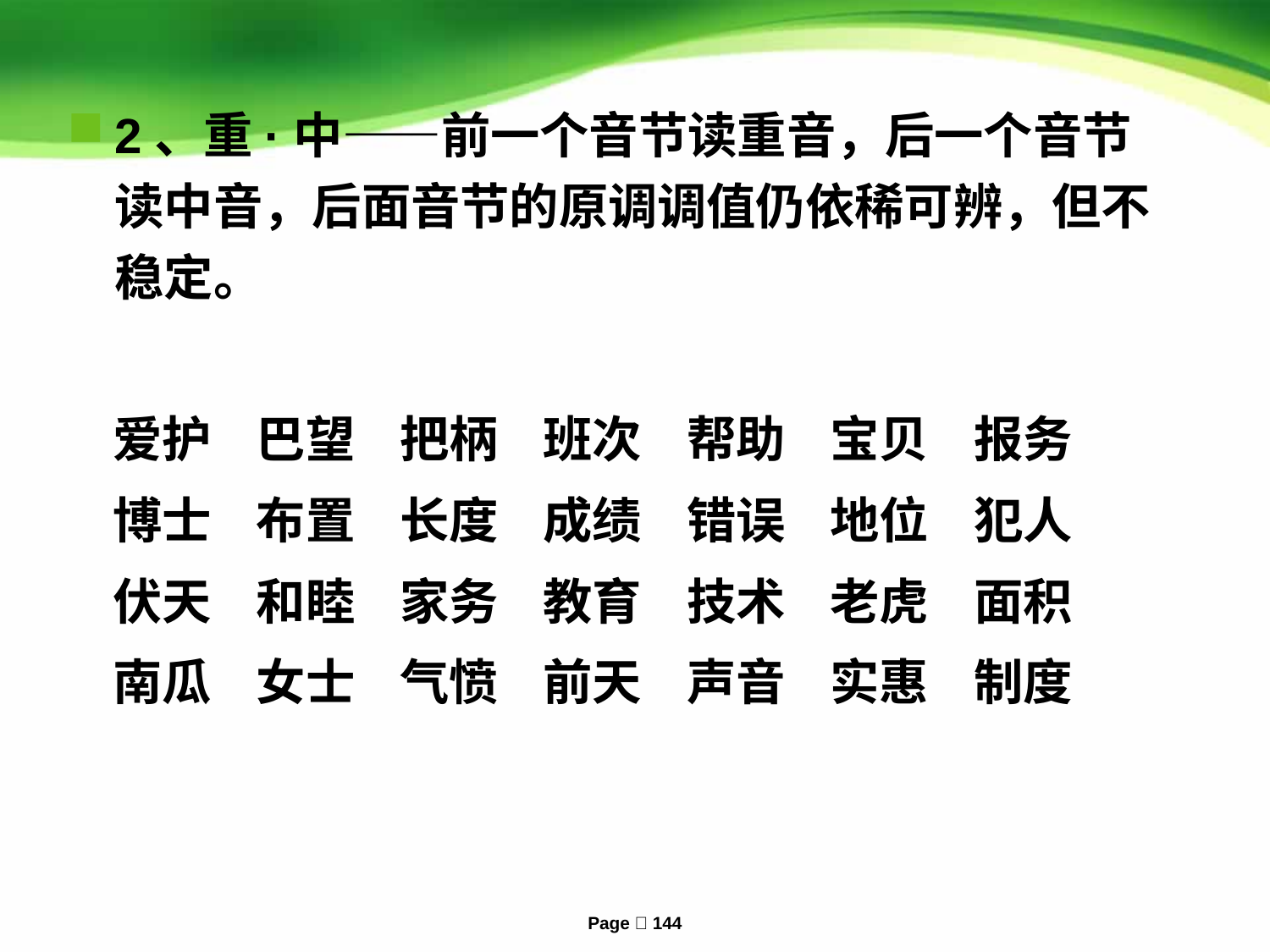

2、重·中——前一个音节读重音，后一个音节读中音，后面音节的原调调值仍依稀可辨，但不稳定。

   爱护    巴望    把柄    班次    帮助    宝贝    报务
   博士    布置    长度    成绩    错误    地位    犯人
   伏天    和睦    家务    教育    技术    老虎    面积
   南瓜    女士    气愤    前天    声音    实惠    制度